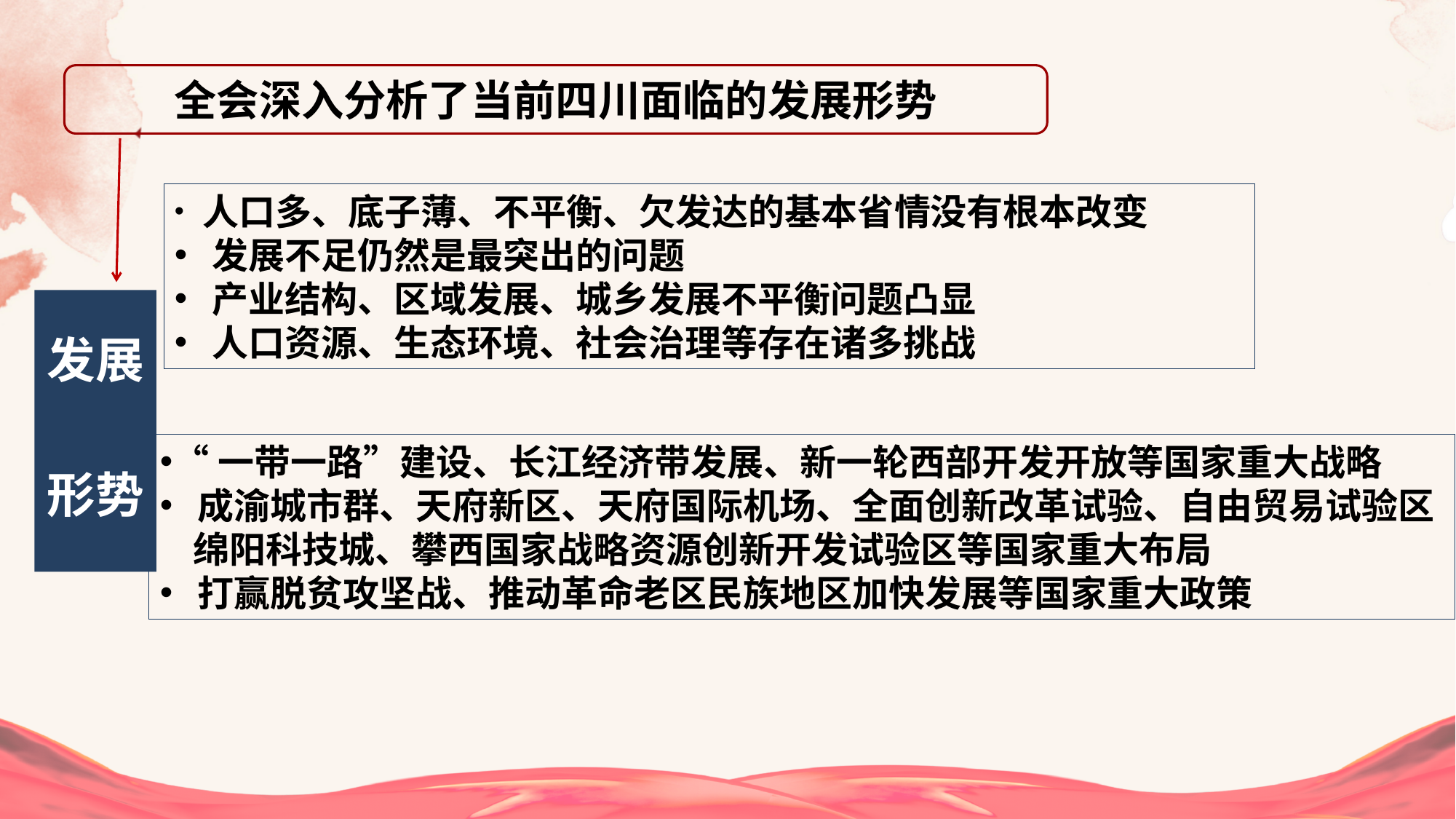

全会深入分析了当前四川面临的发展形势

  人口多、底子薄、不平衡、欠发达的基本省情没有根本改变
  发展不足仍然是最突出的问题
  产业结构、区域发展、城乡发展不平衡问题凸显
  人口资源、生态环境、社会治理等存在诸多挑战

发展

形势

“一带一路”建设、长江经济带发展、新一轮西部开发开放等国家重大战略
  成渝城市群、天府新区、天府国际机场、全面创新改革试验、自由贸易试验区
   绵阳科技城、攀西国家战略资源创新开发试验区等国家重大布局
  打赢脱贫攻坚战、推动革命老区民族地区加快发展等国家重大政策